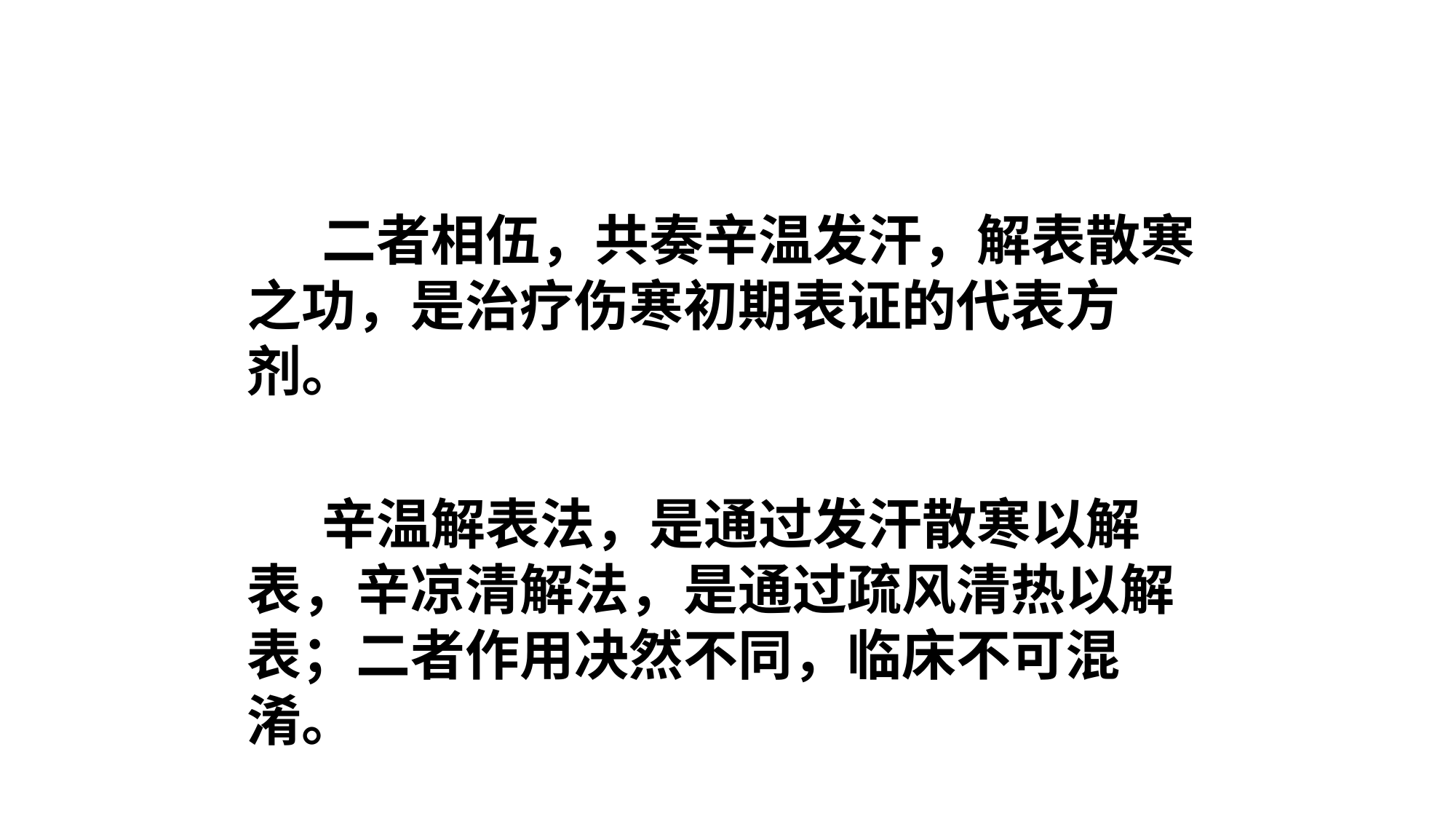

#
     二者相伍，共奏辛温发汗，解表散寒之功，是治疗伤寒初期表证的代表方剂。

     辛温解表法，是通过发汗散寒以解表，辛凉清解法，是通过疏风清热以解表；二者作用决然不同，临床不可混淆。